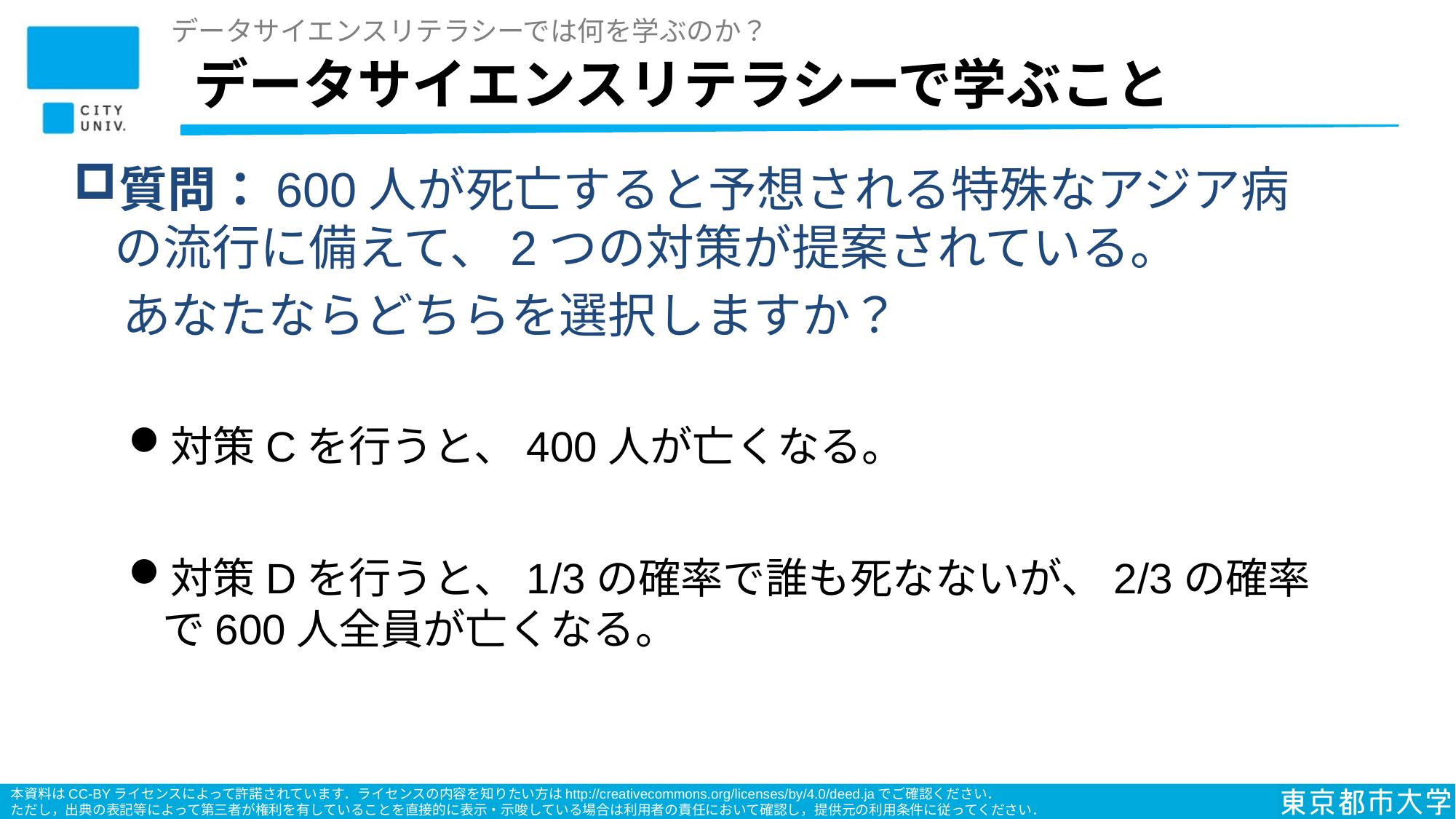

データサイエンスリテラシーでは何を学ぶのか？
# データサイエンスリテラシーで学ぶこと
質問：600人が死亡すると予想される特殊なアジア病の流行に備えて、2つの対策が提案されている。
　あなたならどちらを選択しますか？

対策Cを行うと、400人が亡くなる。

対策Dを行うと、1/3の確率で誰も死なないが、2/3の確率で600人全員が亡くなる。